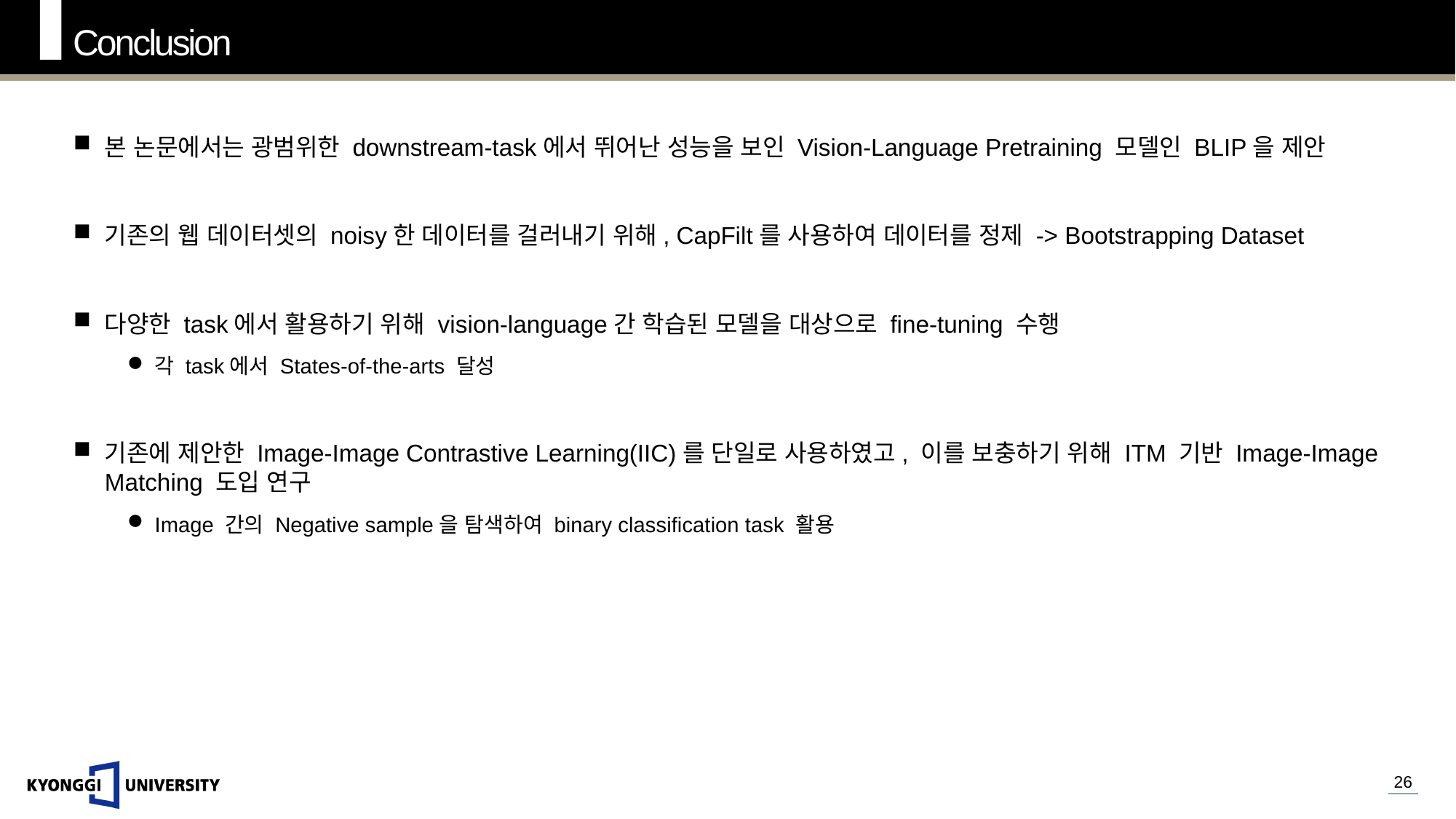

Conclusion
본 논문에서는 광범위한 downstream-task에서 뛰어난 성능을 보인 Vision-Language Pretraining 모델인 BLIP을 제안

기존의 웹 데이터셋의 noisy한 데이터를 걸러내기 위해, CapFilt를 사용하여 데이터를 정제 -> Bootstrapping Dataset

다양한 task에서 활용하기 위해 vision-language간 학습된 모델을 대상으로 fine-tuning 수행
각 task에서 States-of-the-arts 달성

기존에 제안한 Image-Image Contrastive Learning(IIC)를 단일로 사용하였고, 이를 보충하기 위해 ITM 기반 Image-Image Matching 도입 연구
Image 간의 Negative sample을 탐색하여 binary classification task 활용